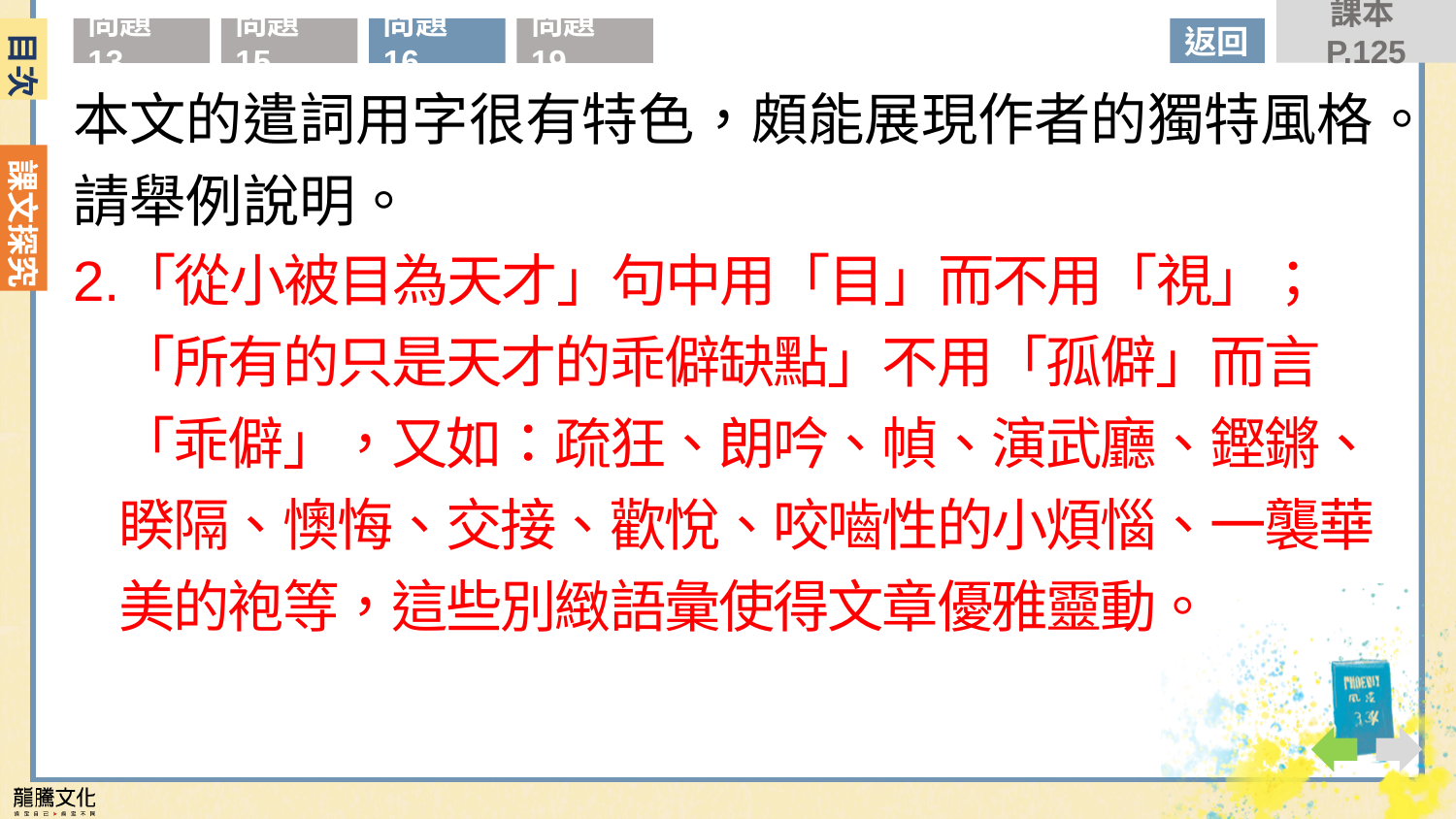

課本P.125
目次
問題13
問題15
問題16
問題19
返回
本文的遣詞用字很有特色，頗能展現作者的獨特風格。請舉例說明。
「從小被目為天才」句中用「目」而不用「視」；「所有的只是天才的乖僻缺點」不用「孤僻」而言「乖僻」，又如：疏狂、朗吟、幀、演武廳、鏗鏘、睽隔、懊悔、交接、歡悅、咬嚙性的小煩惱、一襲華美的袍等，這些別緻語彙使得文章優雅靈動。